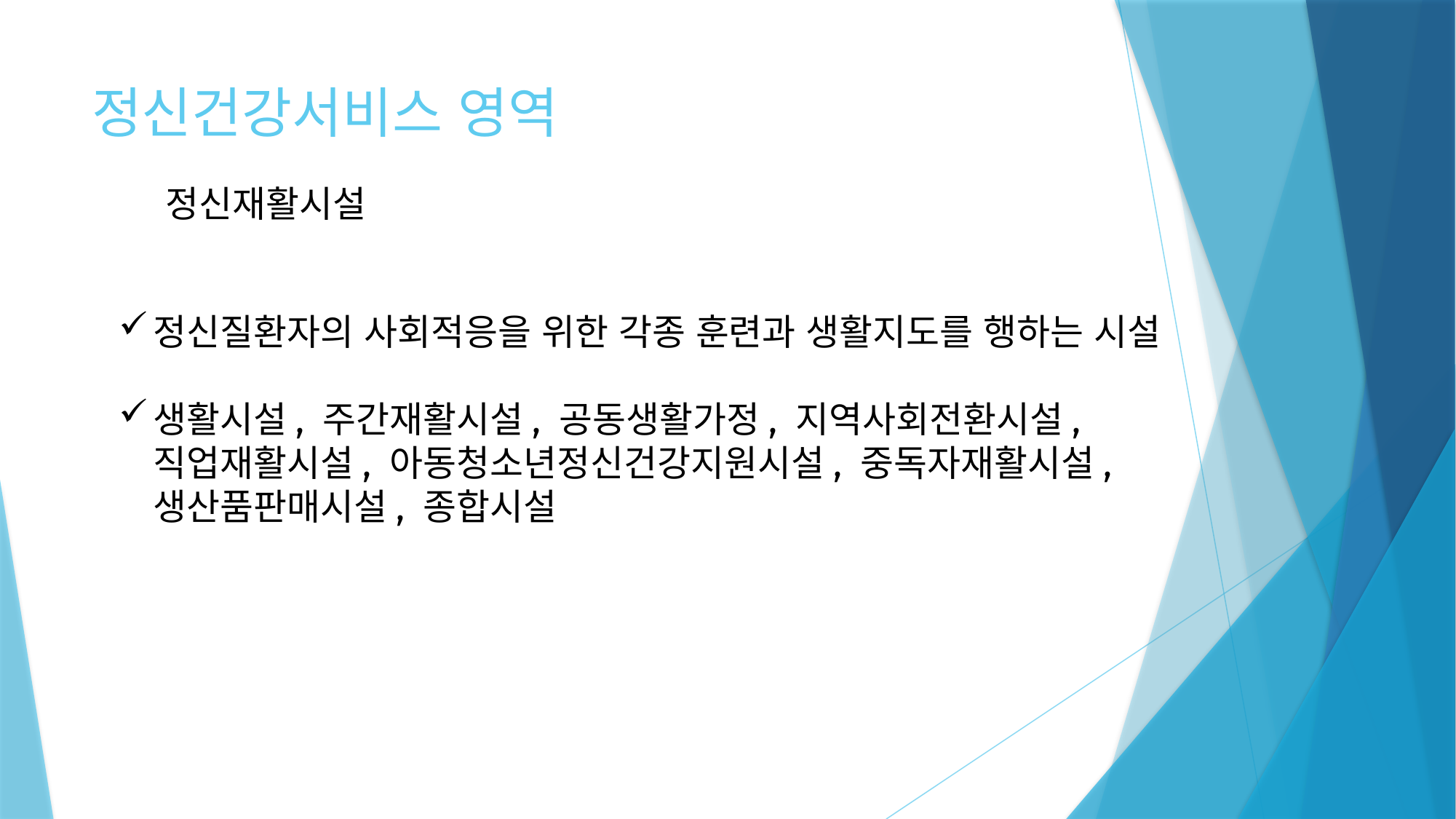

# 정신건강서비스 영역
정신재활시설

정신질환자의 사회적응을 위한 각종 훈련과 생활지도를 행하는 시설

생활시설, 주간재활시설, 공동생활가정, 지역사회전환시설, 직업재활시설, 아동청소년정신건강지원시설, 중독자재활시설, 생산품판매시설, 종합시설